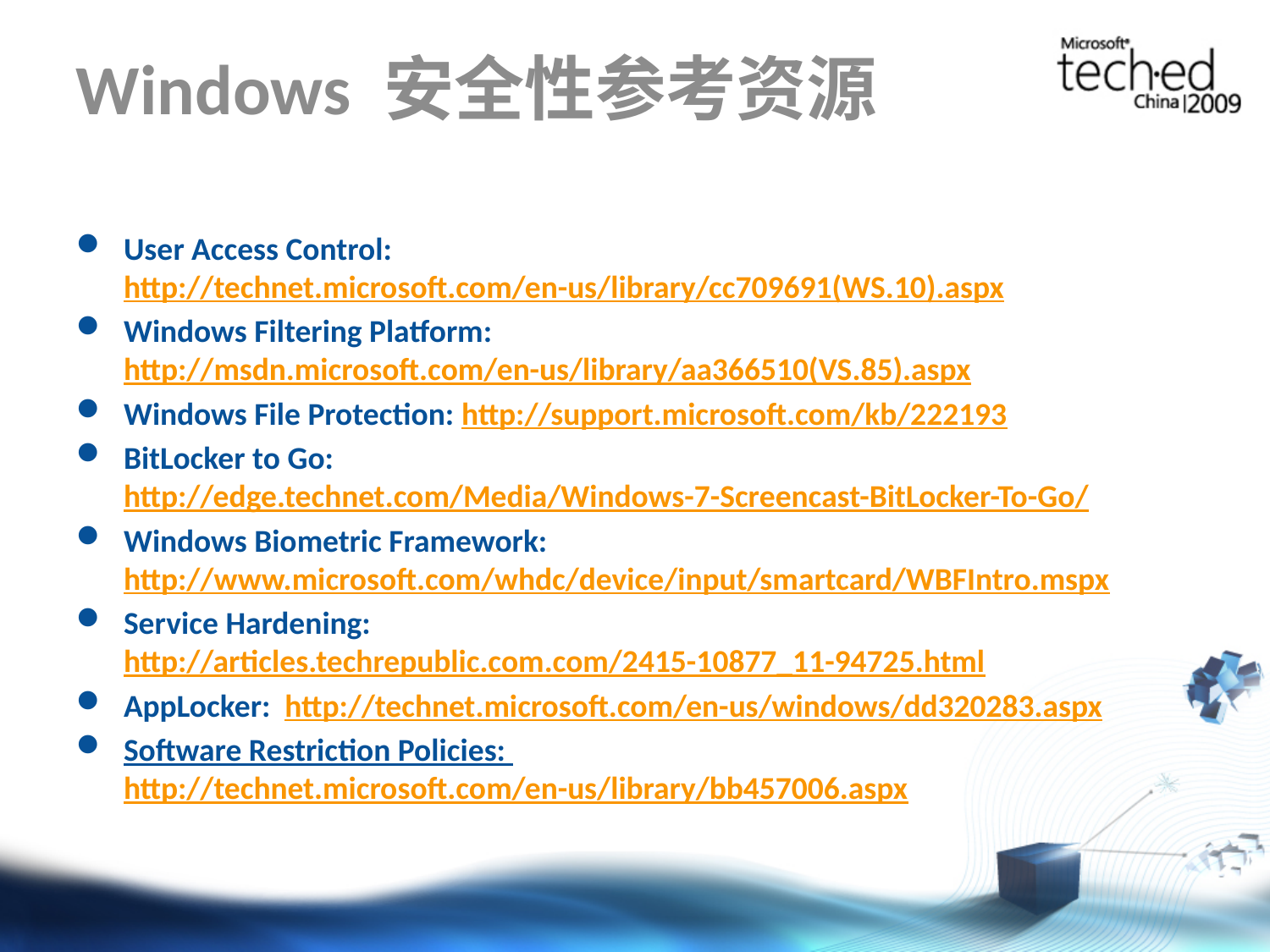

# Windows 安全性参考资源
User Access Control:  http://technet.microsoft.com/en-us/library/cc709691(WS.10).aspx
Windows Filtering Platform: http://msdn.microsoft.com/en-us/library/aa366510(VS.85).aspx
Windows File Protection: http://support.microsoft.com/kb/222193
BitLocker to Go: http://edge.technet.com/Media/Windows-7-Screencast-BitLocker-To-Go/
Windows Biometric Framework: http://www.microsoft.com/whdc/device/input/smartcard/WBFIntro.mspx
Service Hardening: http://articles.techrepublic.com.com/2415-10877_11-94725.html
AppLocker:  http://technet.microsoft.com/en-us/windows/dd320283.aspx
Software Restriction Policies: http://technet.microsoft.com/en-us/library/bb457006.aspx